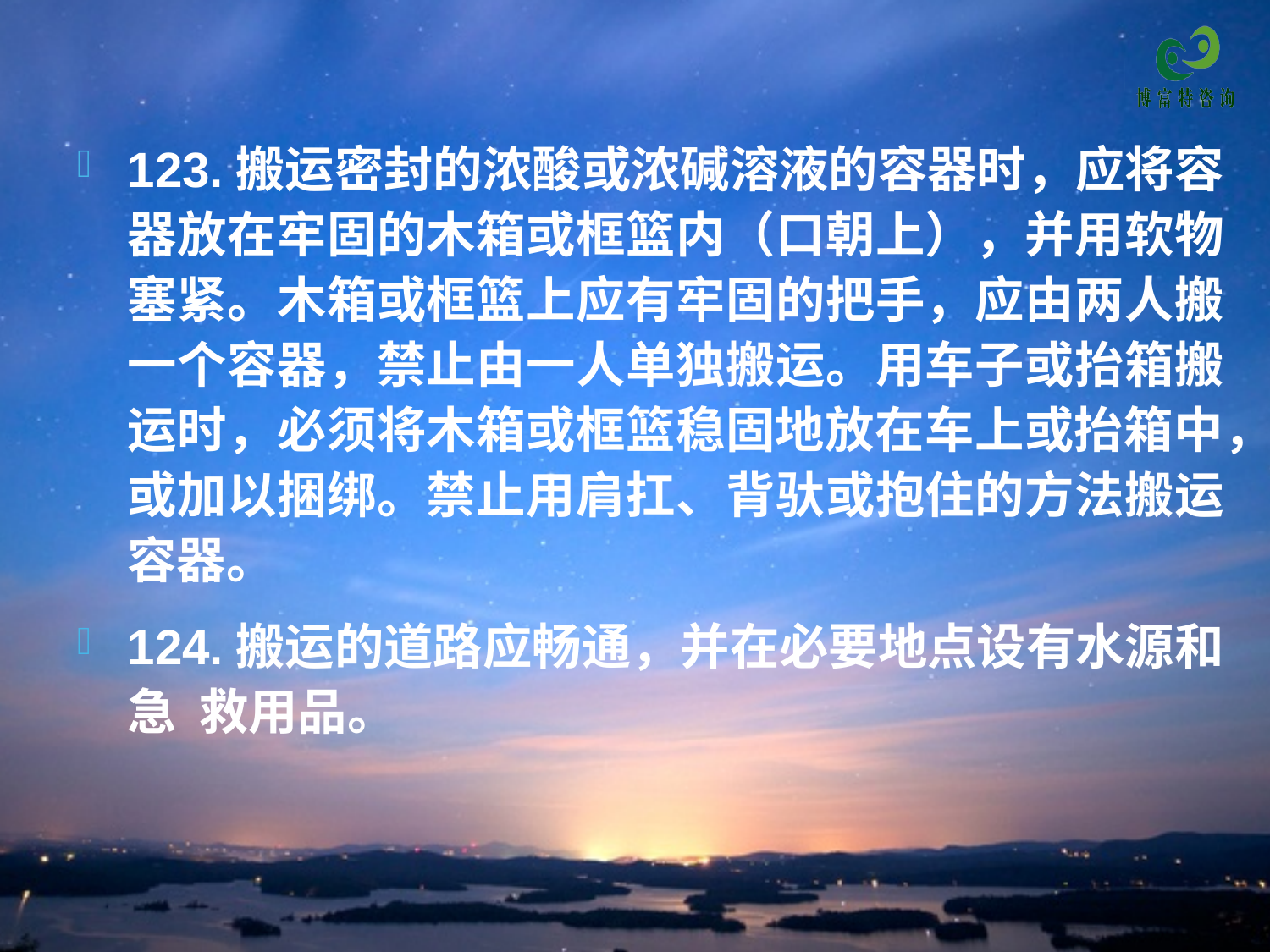

123.搬运密封的浓酸或浓碱溶液的容器时，应将容器放在牢固的木箱或框篮内（口朝上），并用软物塞紧。木箱或框篮上应有牢固的把手，应由两人搬一个容器，禁止由一人单独搬运。用车子或抬箱搬运时，必须将木箱或框篮稳固地放在车上或抬箱中，或加以捆绑。禁止用肩扛、背驮或抱住的方法搬运容器。
124.搬运的道路应畅通，并在必要地点设有水源和急  救用品。